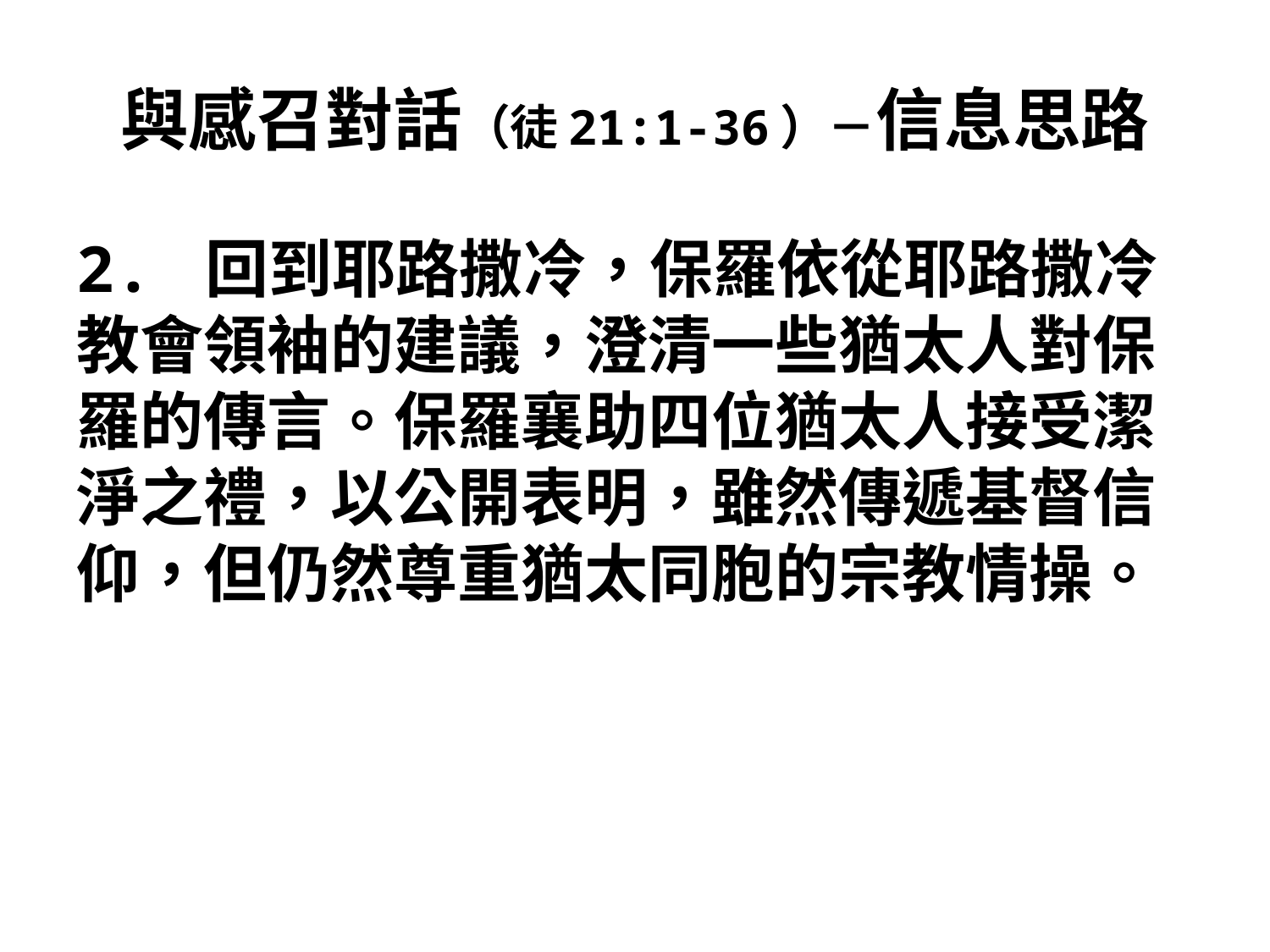

# 與感召對話（徒21:1-36）－信息思路
2. 回到耶路撒冷，保羅依從耶路撒冷教會領袖的建議，澄清一些猶太人對保羅的傳言。保羅襄助四位猶太人接受潔淨之禮，以公開表明，雖然傳遞基督信仰，但仍然尊重猶太同胞的宗教情操。